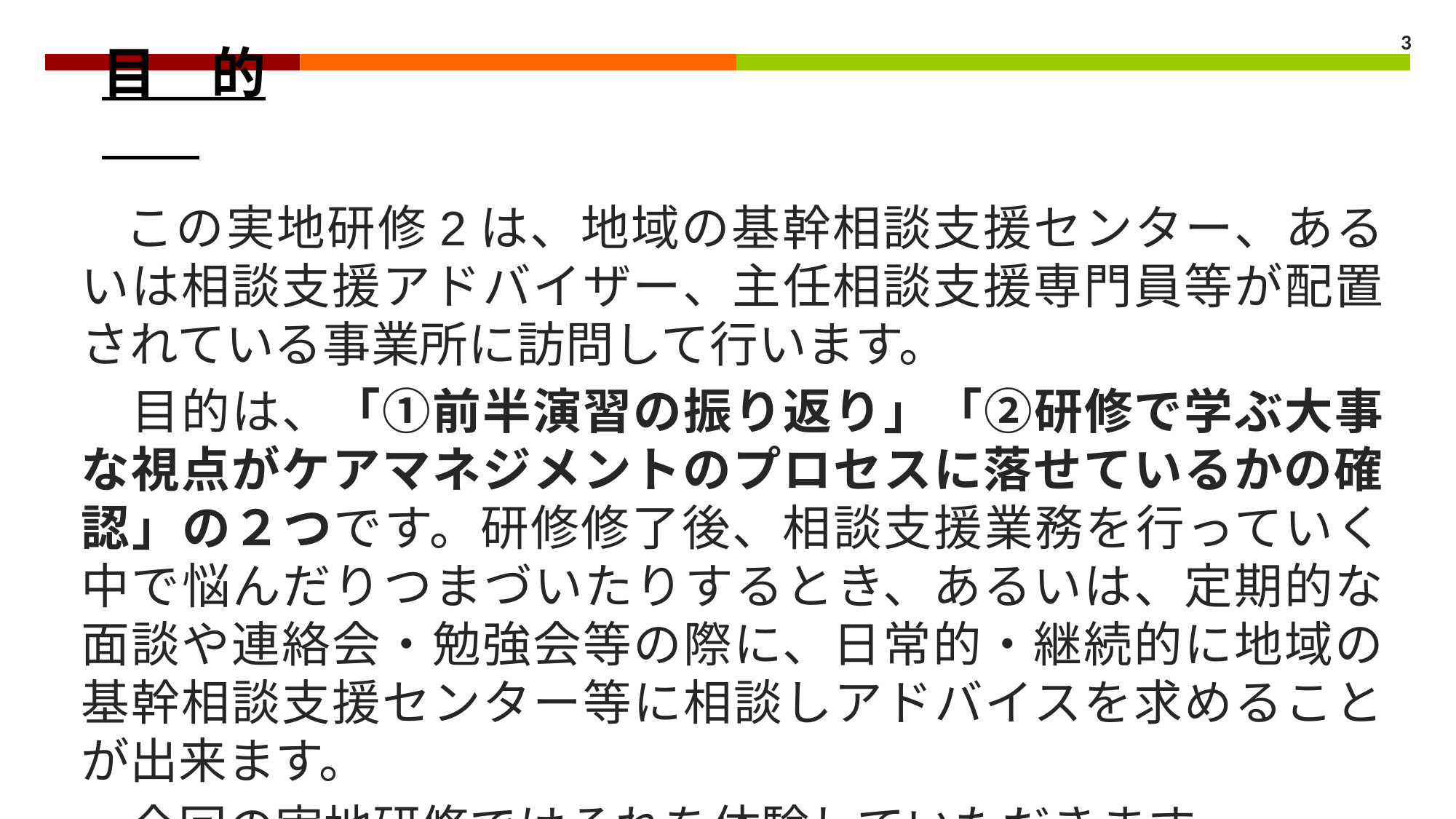

3
# 目　的
　この実地研修2は、地域の基幹相談支援センター、あるいは相談支援アドバイザー、主任相談支援専門員等が配置されている事業所に訪問して行います。
　目的は、「①前半演習の振り返り」「②研修で学ぶ大事な視点がケアマネジメントのプロセスに落せているかの確認」の２つです。研修修了後、相談支援業務を行っていく中で悩んだりつまづいたりするとき、あるいは、定期的な面談や連絡会・勉強会等の際に、日常的・継続的に地域の基幹相談支援センター等に相談しアドバイスを求めることが出来ます。
　今回の実地研修ではそれを体験していただきます。